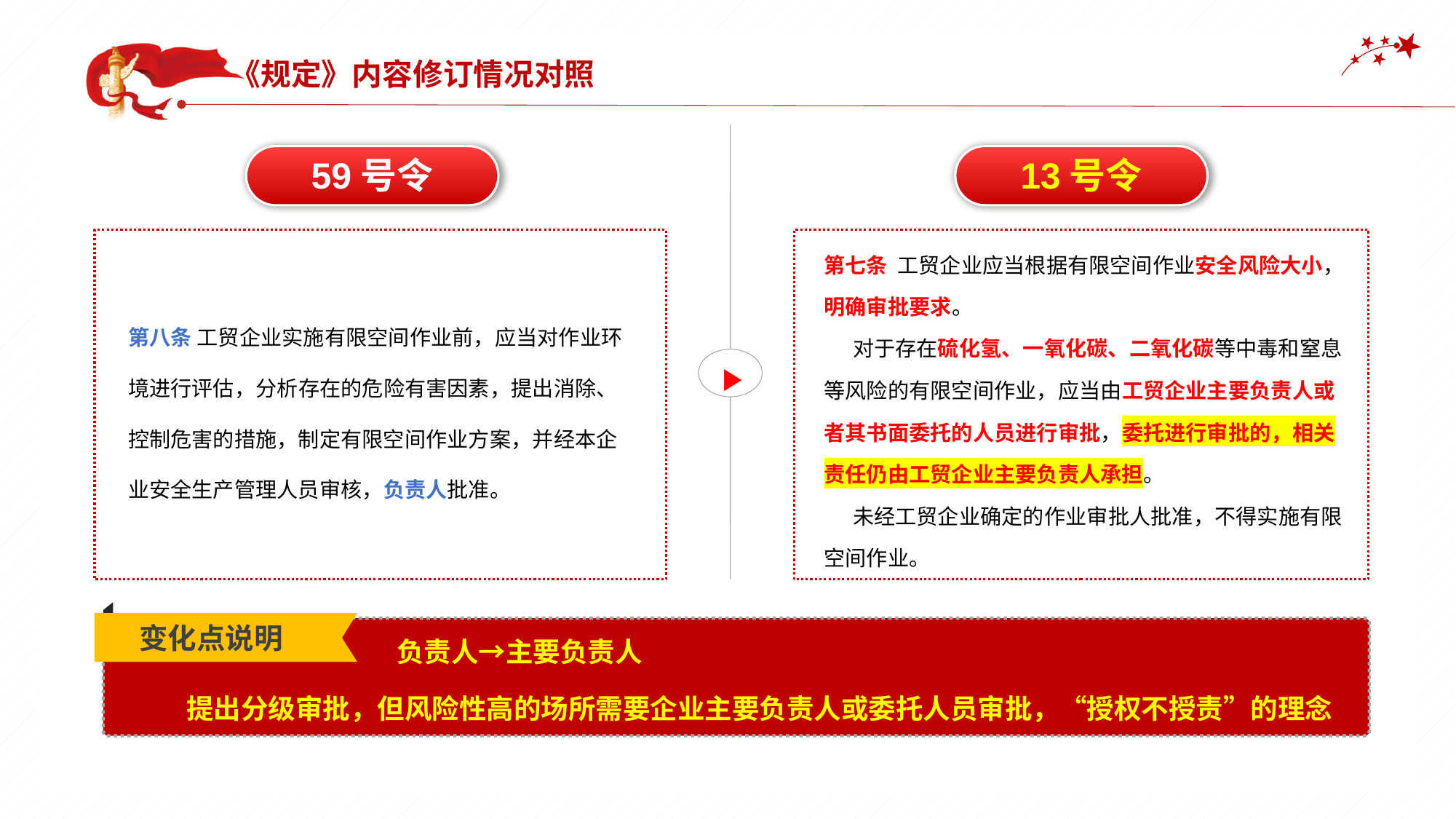

《规定》内容修订情况对照

▶

13号令

59号令

第七条  工贸企业应当根据有限空间作业安全风险大小，明确审批要求。
     对于存在硫化氢、一氧化碳、二氧化碳等中毒和窒息等风险的有限空间作业，应当由工贸企业主要负责人或者其书面委托的人员进行审批，委托进行审批的，相关责任仍由工贸企业主要负责人承担。
     未经工贸企业确定的作业审批人批准，不得实施有限空间作业。
第八条 工贸企业实施有限空间作业前，应当对作业环境进行评估，分析存在的危险有害因素，提出消除、控制危害的措施，制定有限空间作业方案，并经本企业安全生产管理人员审核，负责人批准。

                                 负责人→主要负责人
提出分级审批，但风险性高的场所需要企业主要负责人或委托人员审批，“授权不授责”的理念

变化点说明